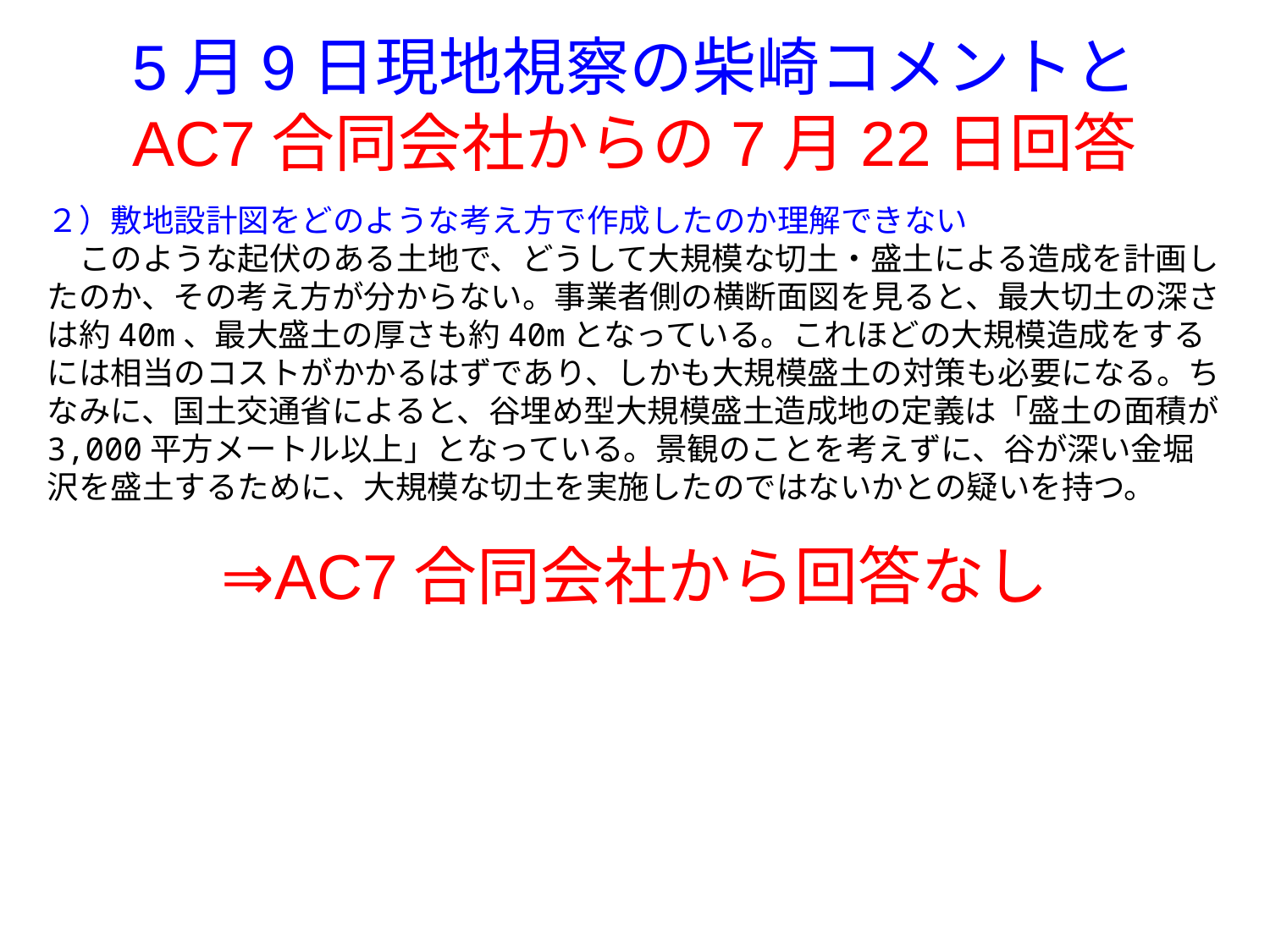

5月9日現地視察の柴崎コメントと
AC7合同会社からの7月22日回答
２）敷地設計図をどのような考え方で作成したのか理解できない
　このような起伏のある土地で、どうして大規模な切土・盛土による造成を計画したのか、その考え方が分からない。事業者側の横断面図を見ると、最大切土の深さは約40m、最大盛土の厚さも約40mとなっている。これほどの大規模造成をするには相当のコストがかかるはずであり、しかも大規模盛土の対策も必要になる。ちなみに、国土交通省によると、谷埋め型大規模盛土造成地の定義は「盛土の面積が3,000平方メートル以上」となっている。景観のことを考えずに、谷が深い金堀沢を盛土するために、大規模な切土を実施したのではないかとの疑いを持つ。
⇒AC7合同会社から回答なし